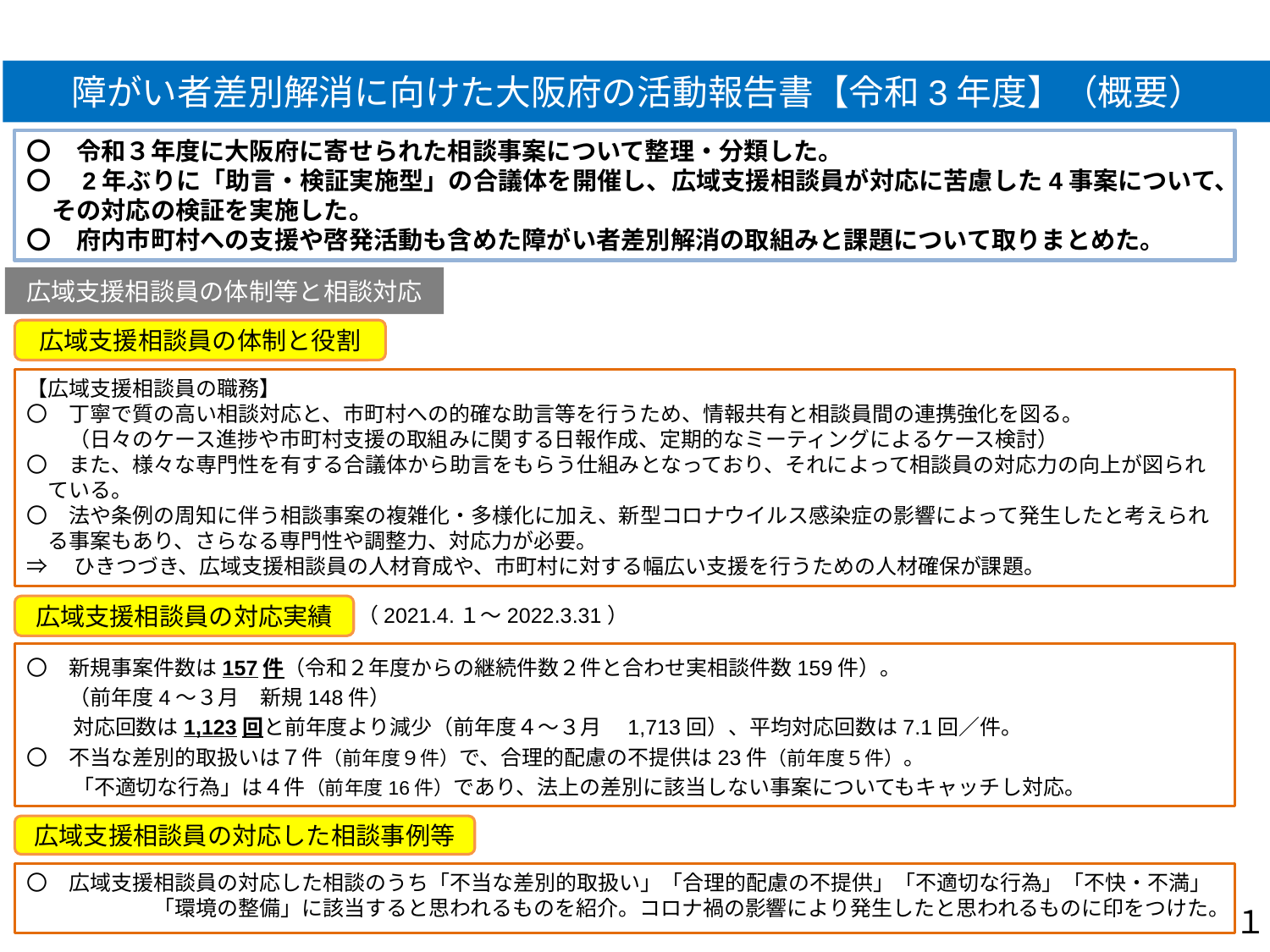

障がい者差別解消に向けた大阪府の活動報告書【令和3年度】（概要）
〇　令和３年度に大阪府に寄せられた相談事案について整理・分類した。
〇　2年ぶりに「助言・検証実施型」の合議体を開催し、広域支援相談員が対応に苦慮した4事案について、
　その対応の検証を実施した。
〇　府内市町村への支援や啓発活動も含めた障がい者差別解消の取組みと課題について取りまとめた。
広域支援相談員の体制等と相談対応
広域支援相談員の体制と役割
【広域支援相談員の職務】
〇　丁寧で質の高い相談対応と、市町村への的確な助言等を行うため、情報共有と相談員間の連携強化を図る。
　　（日々のケース進捗や市町村支援の取組みに関する日報作成、定期的なミーティングによるケース検討）
〇　また、様々な専門性を有する合議体から助言をもらう仕組みとなっており、それによって相談員の対応力の向上が図られ
　ている。
〇　法や条例の周知に伴う相談事案の複雑化・多様化に加え、新型コロナウイルス感染症の影響によって発生したと考えられ
　る事案もあり、さらなる専門性や調整力、対応力が必要。
⇒　ひきつづき、広域支援相談員の人材育成や、市町村に対する幅広い支援を行うための人材確保が課題。
広域支援相談員の対応実績
（2021.4.１～2022.3.31）
〇　新規事案件数は157件（令和２年度からの継続件数２件と合わせ実相談件数159件）。
　　（前年度4～３月　新規148件）
　　対応回数は1,123回と前年度より減少（前年度４～３月　1,713回）、平均対応回数は7.1回／件。
〇　不当な差別的取扱いは７件（前年度９件）で、合理的配慮の不提供は23件（前年度５件）。
　　「不適切な行為」は４件（前年度16件）であり、法上の差別に該当しない事案についてもキャッチし対応。
広域支援相談員の対応した相談事例等
〇　広域支援相談員の対応した相談のうち「不当な差別的取扱い」「合理的配慮の不提供」「不適切な行為」「不快・不満」　　　　　　「環境の整備」に該当すると思われるものを紹介。コロナ禍の影響により発生したと思われるものに印をつけた。
１